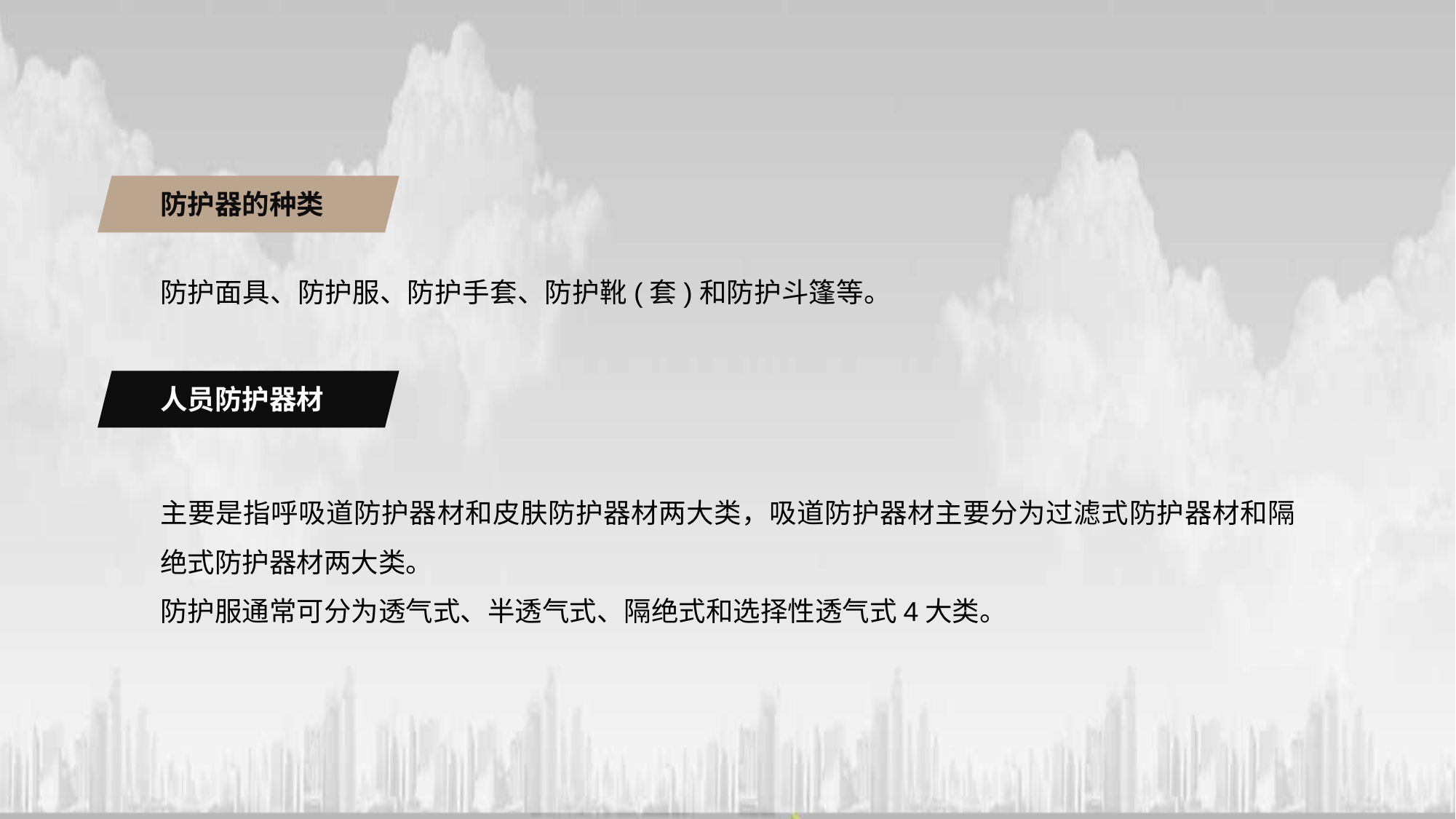

防护器的种类
防护面具、防护服、防护手套、防护靴(套)和防护斗篷等。

人员防护器材
主要是指呼吸道防护器材和皮肤防护器材两大类，吸道防护器材主要分为过滤式防护器材和隔绝式防护器材两大类。
防护服通常可分为透气式、半透气式、隔绝式和选择性透气式4大类。